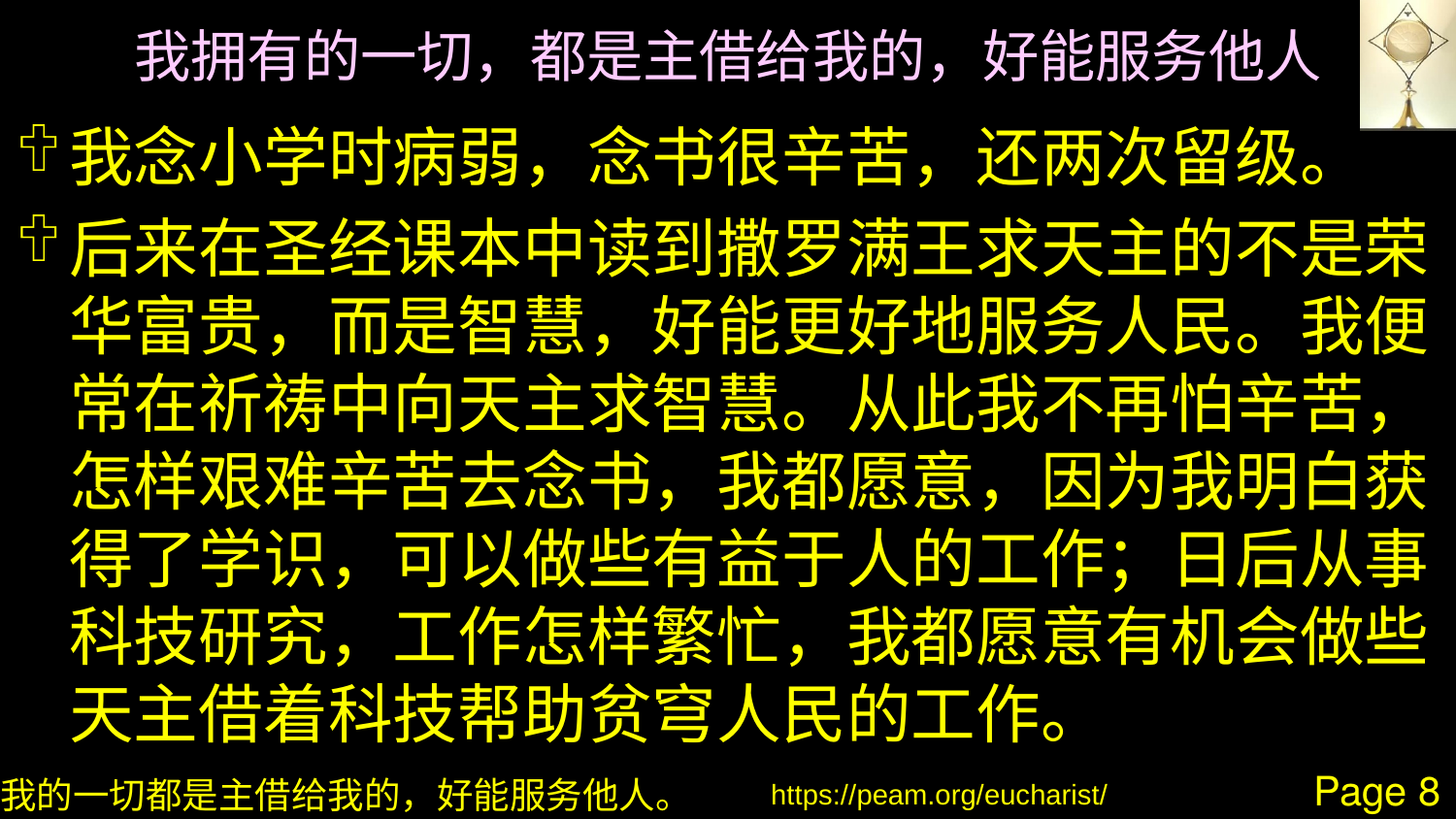

# 我拥有的一切，都是主借给我的，好能服务他人
我念小学时病弱，念书很辛苦，还两次留级。
后来在圣经课本中读到撒罗满王求天主的不是荣华富贵，而是智慧，好能更好地服务人民。我便常在祈祷中向天主求智慧。从此我不再怕辛苦，怎样艰难辛苦去念书，我都愿意，因为我明白获得了学识，可以做些有益于人的工作；日后从事科技研究，工作怎样繁忙，我都愿意有机会做些天主借着科技帮助贫穹人民的工作。